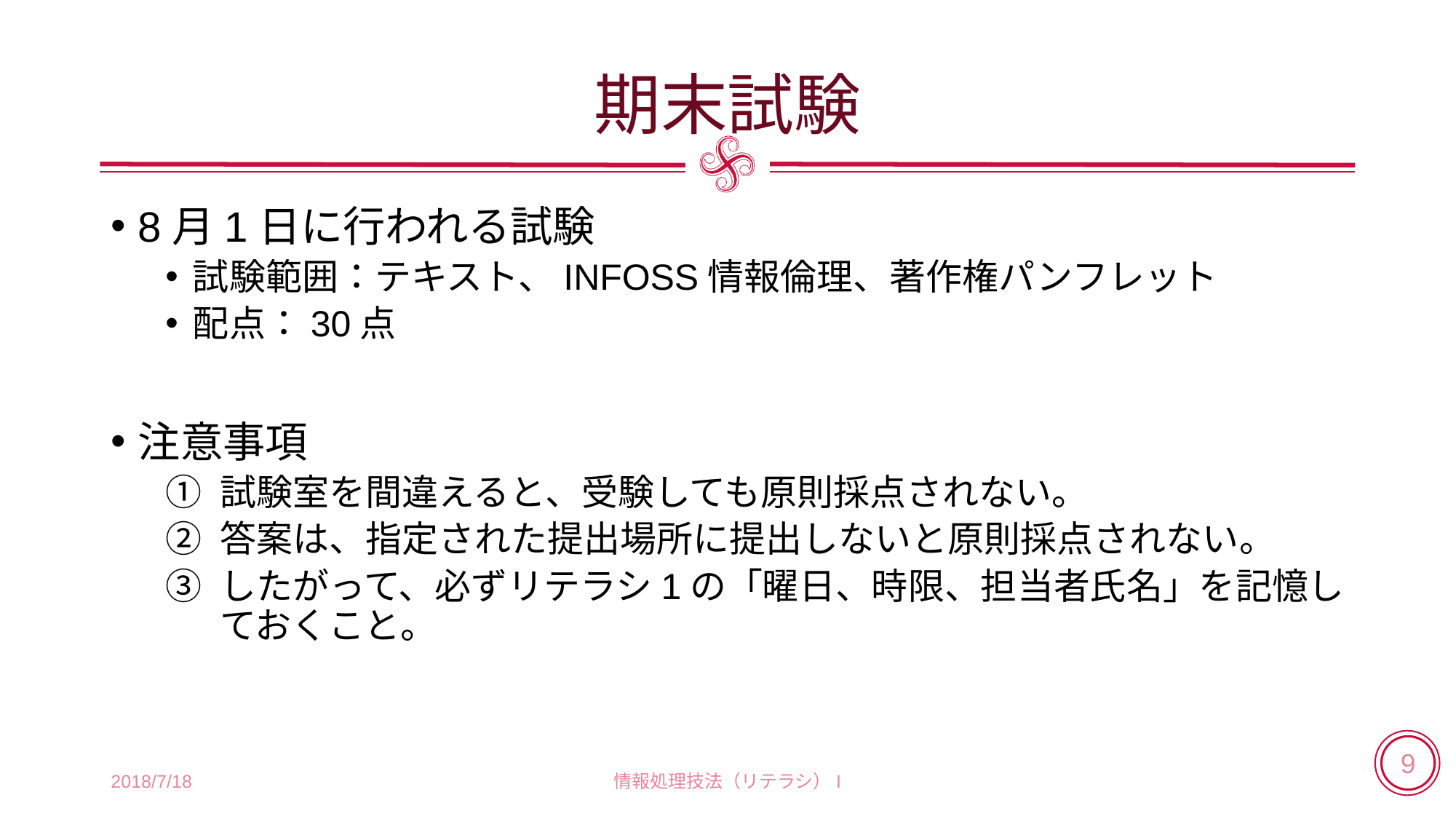

# 期末試験
8月1日に行われる試験
試験範囲：テキスト、INFOSS情報倫理、著作権パンフレット
配点：30点

注意事項
試験室を間違えると、受験しても原則採点されない。
答案は、指定された提出場所に提出しないと原則採点されない。
したがって、必ずリテラシ1の「曜日、時限、担当者氏名」を記憶しておくこと。
2018/7/18
情報処理技法（リテラシ）I